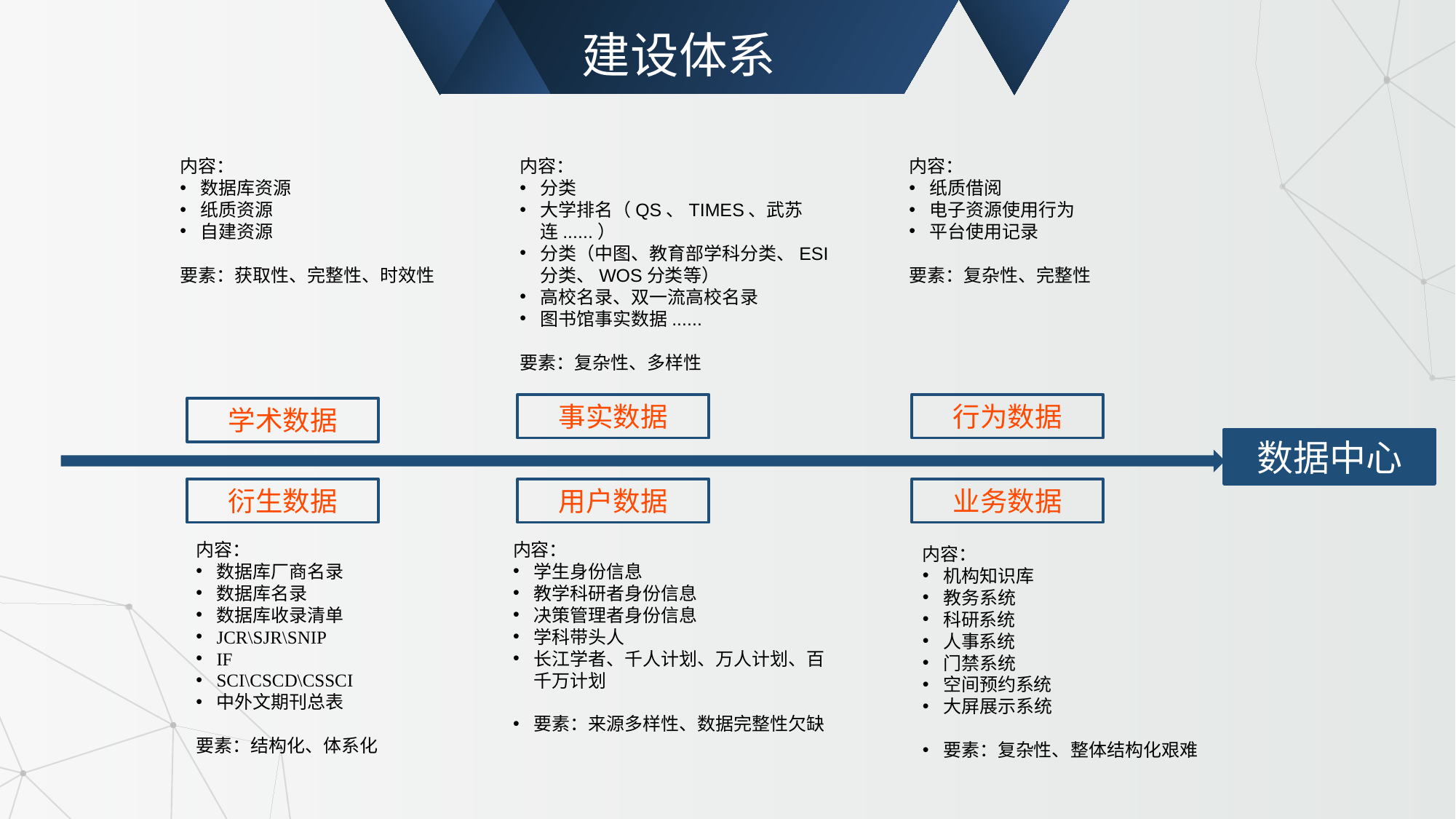

建设体系

内容：
数据库资源
纸质资源
自建资源

要素：获取性、完整性、时效性
内容：
分类
大学排名（QS、TIMES、武苏连......）
分类（中图、教育部学科分类、ESI分类、WOS分类等）
高校名录、双一流高校名录
图书馆事实数据......

要素：复杂性、多样性
内容：
纸质借阅
电子资源使用行为
平台使用记录

要素：复杂性、完整性
事实数据
行为数据
学术数据
数据中心

衍生数据
用户数据
业务数据
内容：
数据库厂商名录
数据库名录
数据库收录清单
JCR\SJR\SNIP
IF
SCI\CSCD\CSSCI
中外文期刊总表

要素：结构化、体系化
内容：
学生身份信息
教学科研者身份信息
决策管理者身份信息
学科带头人
长江学者、千人计划、万人计划、百千万计划

要素：来源多样性、数据完整性欠缺
内容：
机构知识库
教务系统
科研系统
人事系统
门禁系统
空间预约系统
大屏展示系统

要素：复杂性、整体结构化艰难